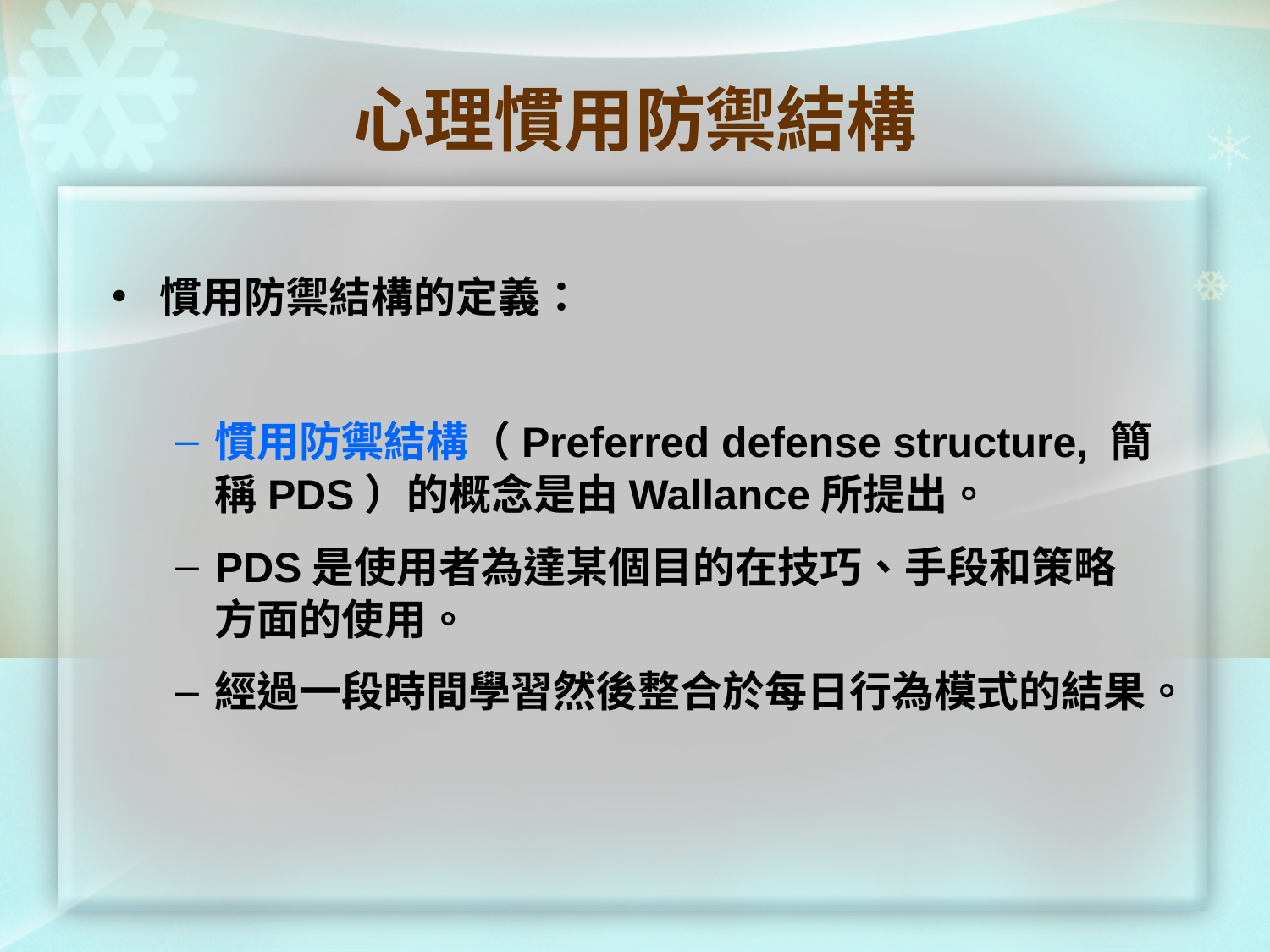

# 心理慣用防禦結構
慣用防禦結構的定義：

慣用防禦結構（Preferred defense structure, 簡稱PDS）的概念是由Wallance所提出。
PDS是使用者為達某個目的在技巧、手段和策略方面的使用。
經過一段時間學習然後整合於每日行為模式的結果。